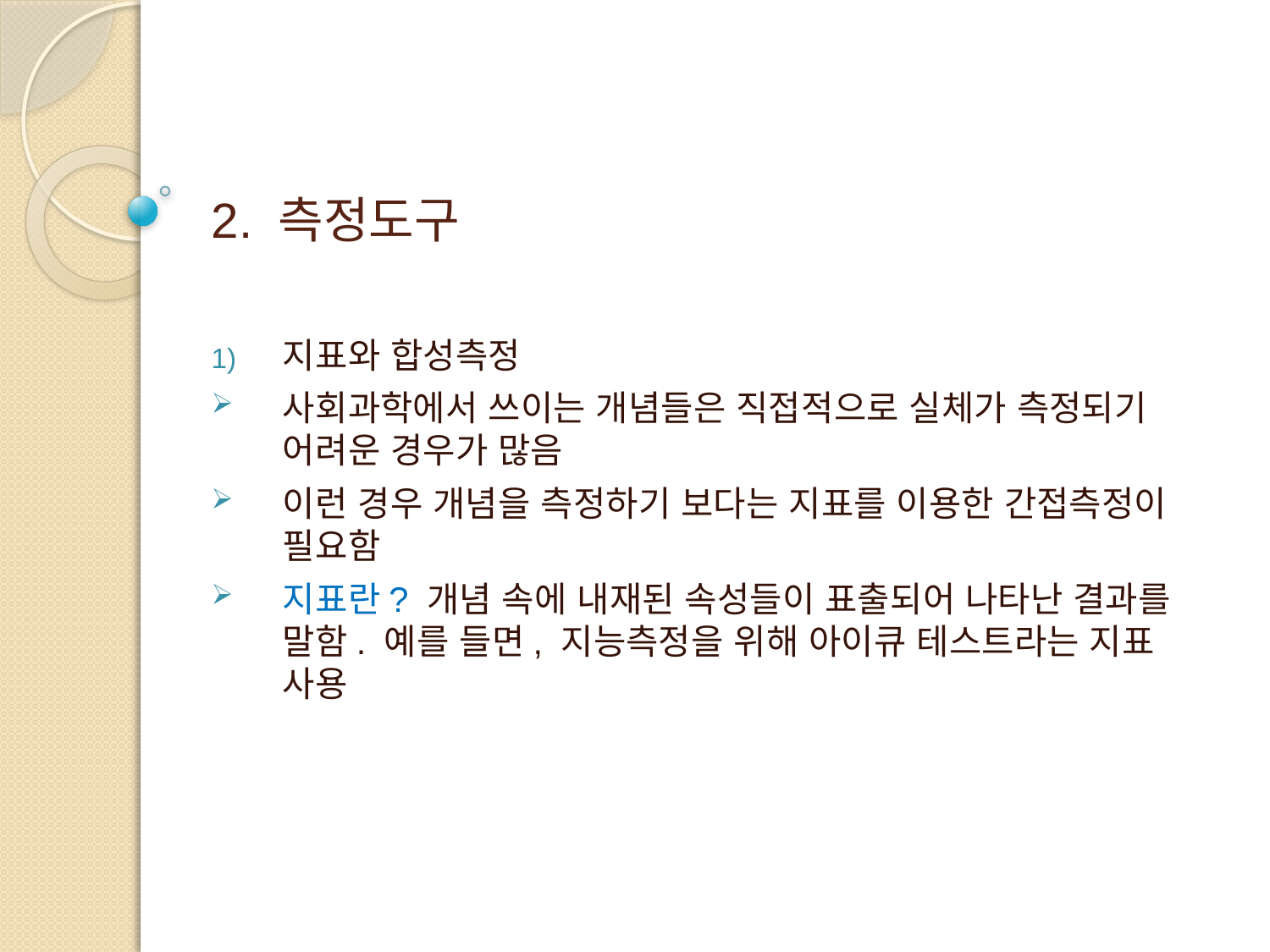

# 2. 측정도구
지표와 합성측정
사회과학에서 쓰이는 개념들은 직접적으로 실체가 측정되기 어려운 경우가 많음
이런 경우 개념을 측정하기 보다는 지표를 이용한 간접측정이 필요함
지표란? 개념 속에 내재된 속성들이 표출되어 나타난 결과를 말함. 예를 들면, 지능측정을 위해 아이큐 테스트라는 지표 사용